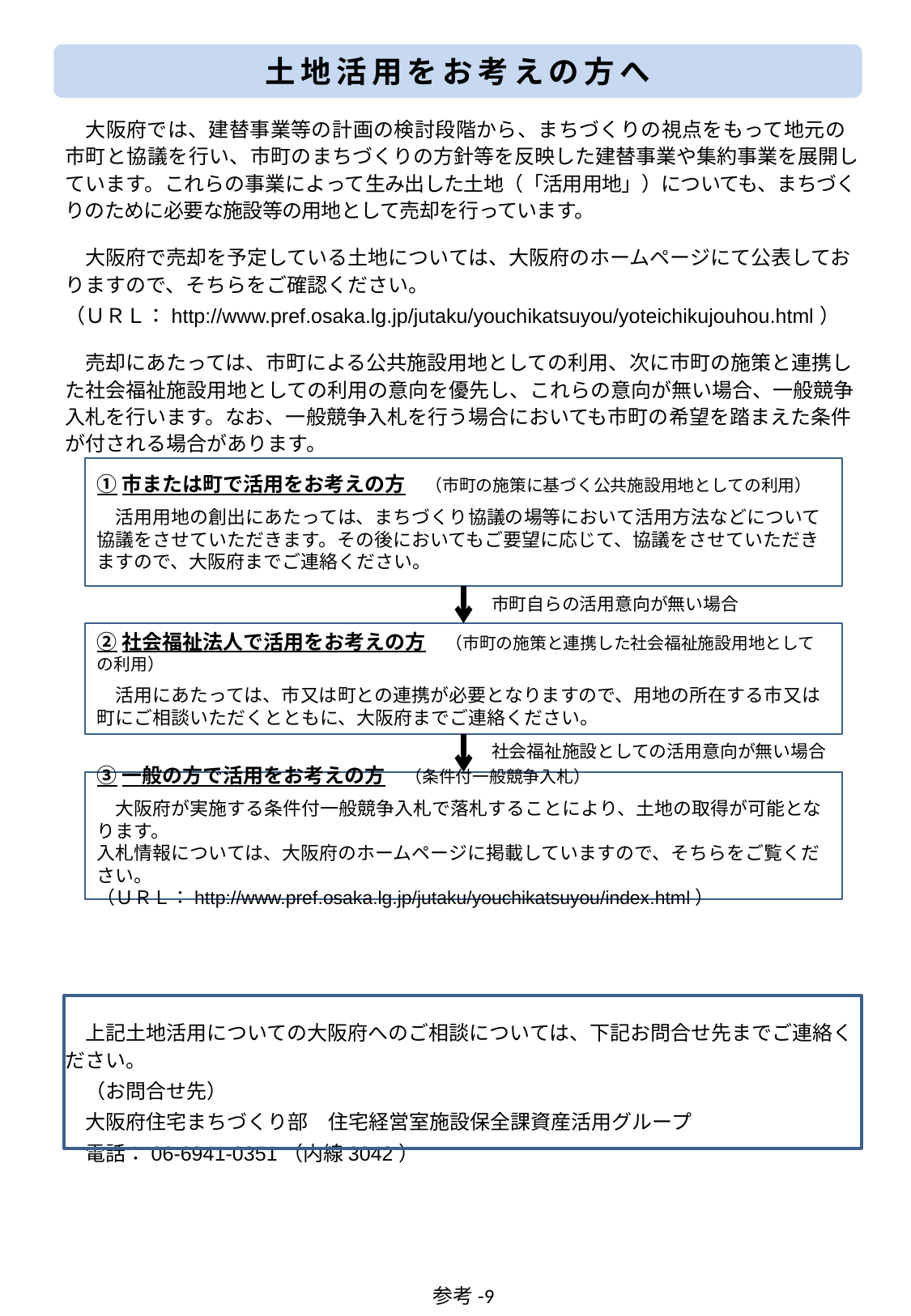

土地活用をお考えの方へ
　大阪府では、建替事業等の計画の検討段階から、まちづくりの視点をもって地元の市町と協議を行い、市町のまちづくりの方針等を反映した建替事業や集約事業を展開しています。これらの事業によって生み出した土地（「活用用地」）についても、まちづくりのために必要な施設等の用地として売却を行っています。
　大阪府で売却を予定している土地については、大阪府のホームページにて公表しておりますので、そちらをご確認ください。
（ＵＲＬ：http://www.pref.osaka.lg.jp/jutaku/youchikatsuyou/yoteichikujouhou.html）
　売却にあたっては、市町による公共施設用地としての利用、次に市町の施策と連携した社会福祉施設用地としての利用の意向を優先し、これらの意向が無い場合、一般競争入札を行います。なお、一般競争入札を行う場合においても市町の希望を踏まえた条件が付される場合があります。

　上記土地活用についての大阪府へのご相談については、下記お問合せ先までご連絡ください。
　（お問合せ先）
　大阪府住宅まちづくり部　住宅経営室施設保全課資産活用グループ
　電話：06-6941-0351（内線3042）
①市または町で活用をお考えの方　（市町の施策に基づく公共施設用地としての利用）
　活用用地の創出にあたっては、まちづくり協議の場等において活用方法などについて協議をさせていただきます。その後においてもご要望に応じて、協議をさせていただきますので、大阪府までご連絡ください。
市町自らの活用意向が無い場合
②社会福祉法人で活用をお考えの方　（市町の施策と連携した社会福祉施設用地としての利用）
　活用にあたっては、市又は町との連携が必要となりますので、用地の所在する市又は町にご相談いただくとともに、大阪府までご連絡ください。
社会福祉施設としての活用意向が無い場合
③一般の方で活用をお考えの方　（条件付一般競争入札）
　大阪府が実施する条件付一般競争入札で落札することにより、土地の取得が可能となります。
入札情報については、大阪府のホームページに掲載していますので、そちらをご覧ください。
（ＵＲＬ：http://www.pref.osaka.lg.jp/jutaku/youchikatsuyou/index.html）

参考-9